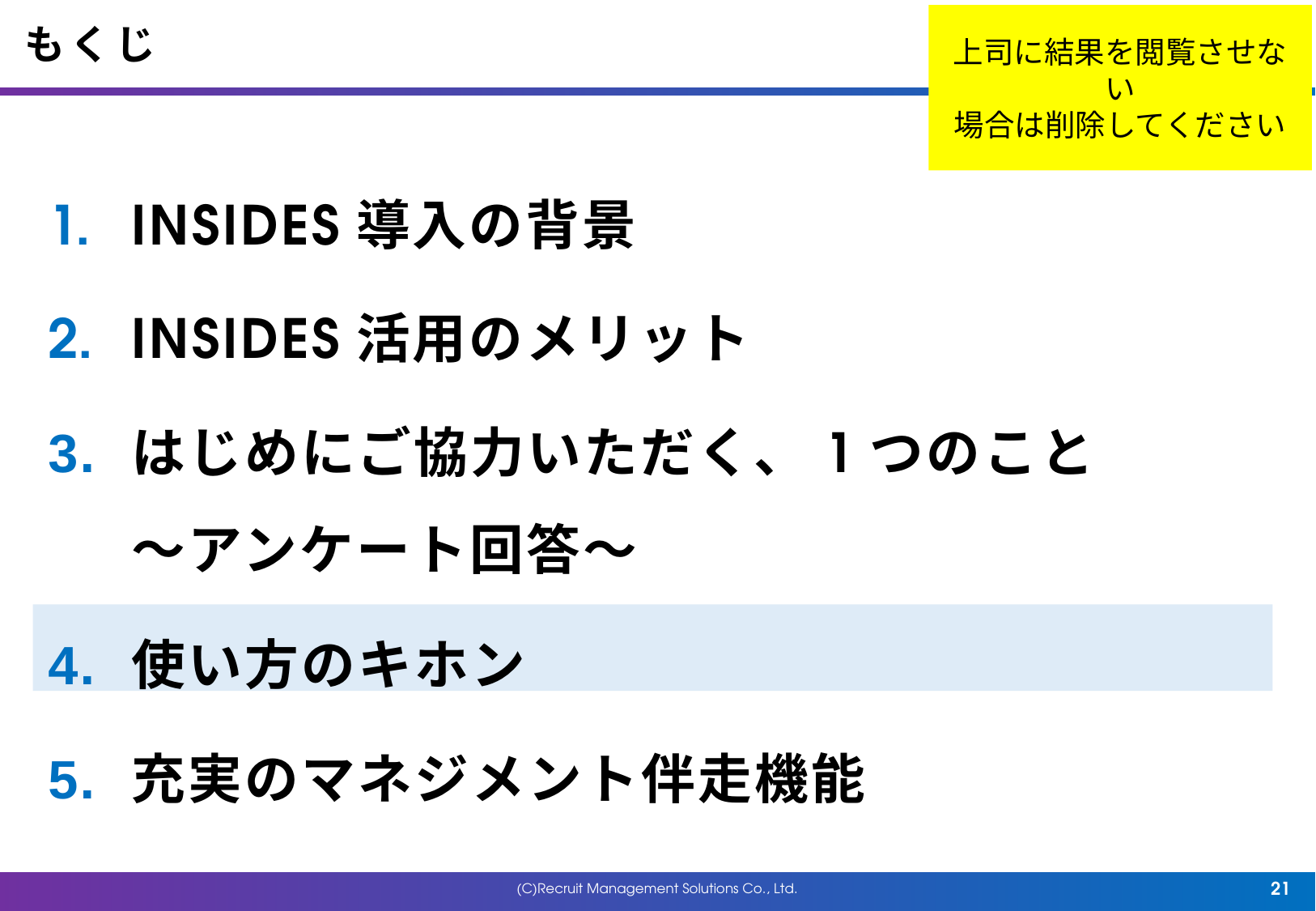

上司に結果を閲覧させない
場合は削除してください
# もくじ
INSIDES導入の背景
INSIDES活用のメリット
はじめにご協力いただく、1つのこと
～アンケート回答～
使い方のキホン
充実のマネジメント伴走機能

(C)Recruit Management Solutions Co., Ltd.
21